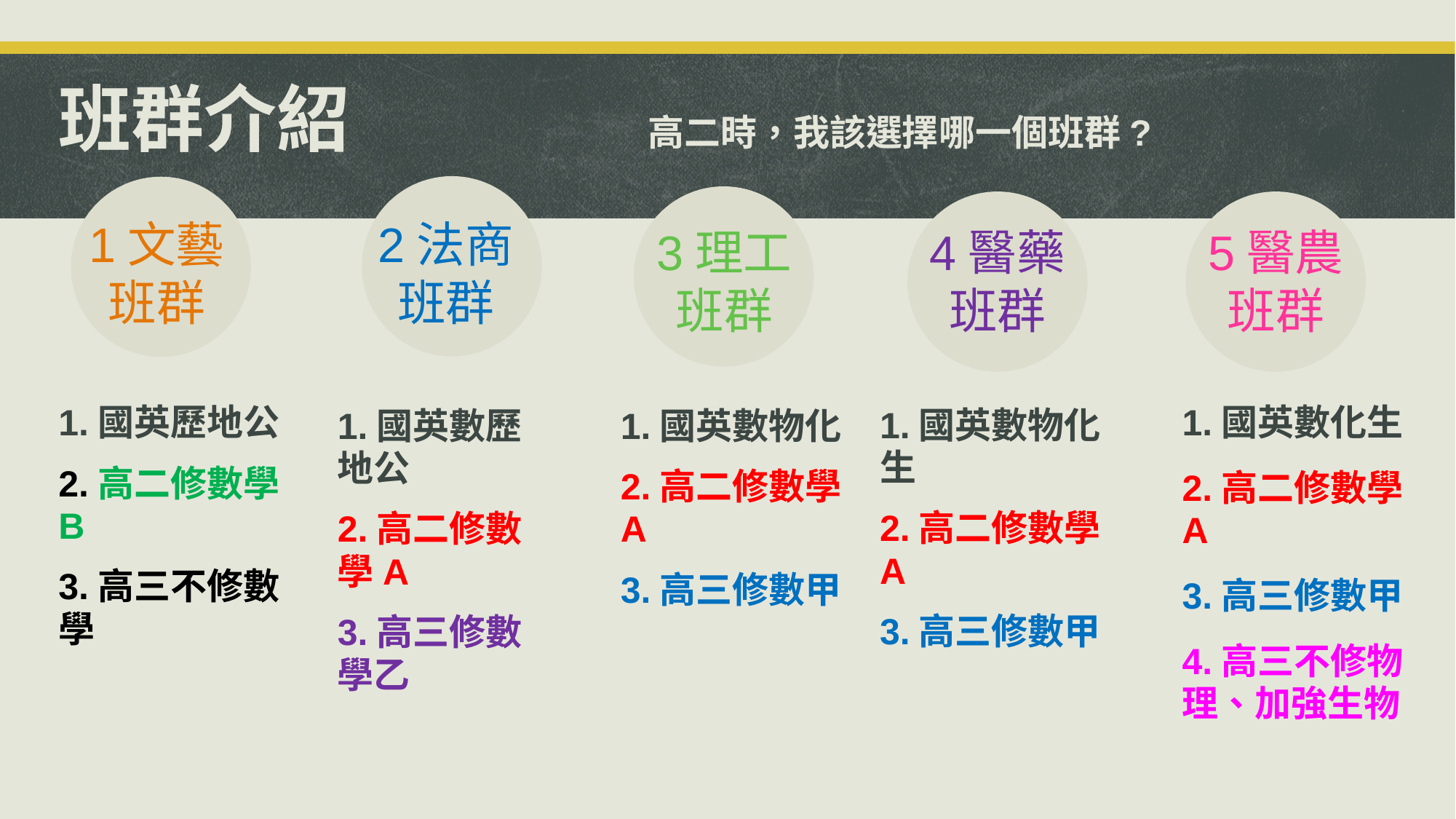

# 班群介紹                  高二時，我該選擇哪一個班群?
1文藝
班群
2法商
班群
3理工
班群
4醫藥
班群
5醫農
班群
1.國英歷地公
2.高二修數學B
3.高三不修數學
1.國英數化生
2.高二修數學A
3.高三修數甲
4.高三不修物理、加強生物
1.國英數物化生
2.高二修數學A
3.高三修數甲

1.國英數物化
2.高二修數學A
3.高三修數甲

1.國英數歷地公
2.高二修數學A
3.高三修數學乙